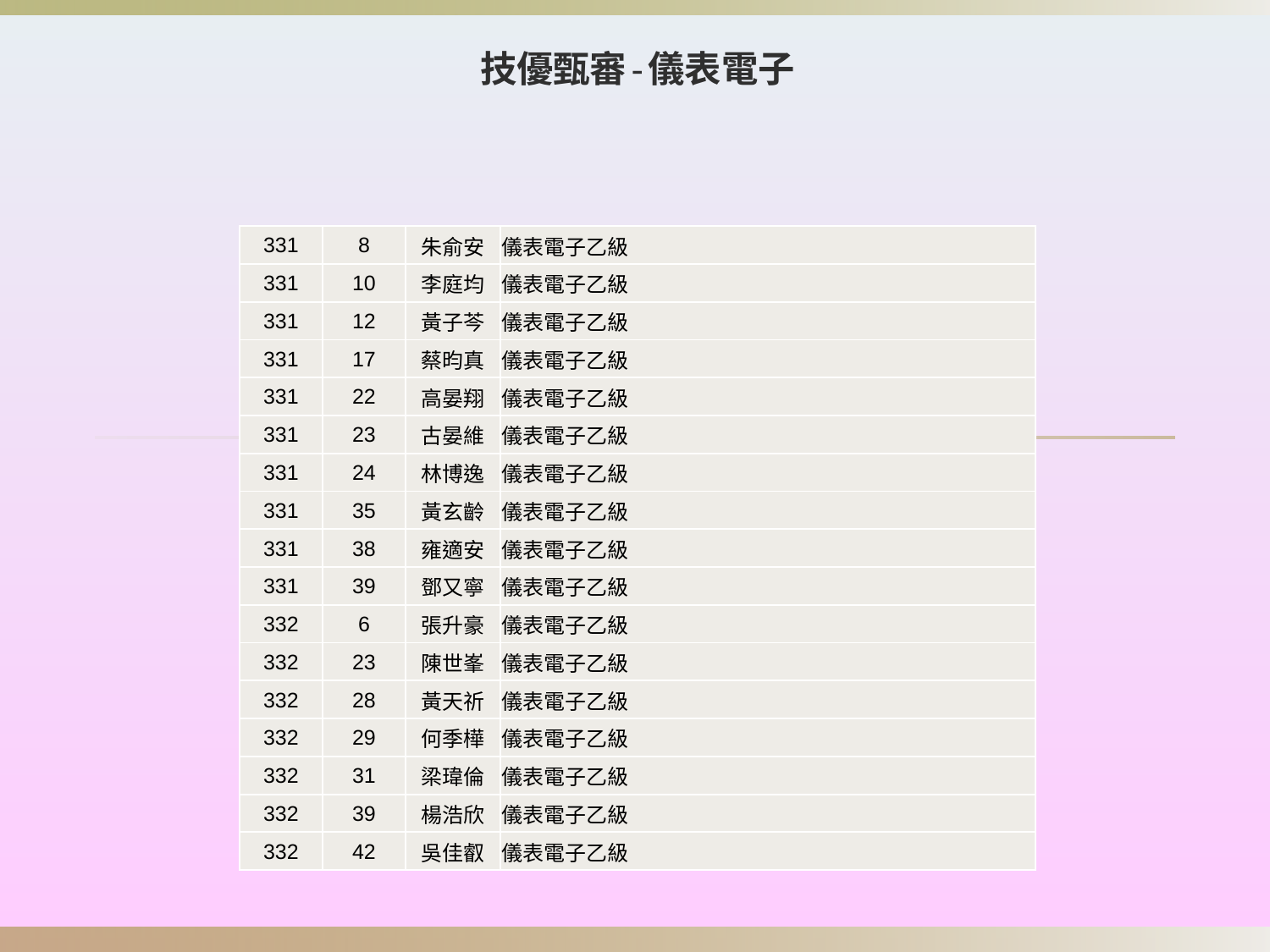

# 技優甄審-儀表電子
| 331 | 8 | 朱俞安 | 儀表電子乙級 |
| --- | --- | --- | --- |
| 331 | 10 | 李庭均 | 儀表電子乙級 |
| 331 | 12 | 黃子芩 | 儀表電子乙級 |
| 331 | 17 | 蔡昀真 | 儀表電子乙級 |
| 331 | 22 | 高晏翔 | 儀表電子乙級 |
| 331 | 23 | 古晏維 | 儀表電子乙級 |
| 331 | 24 | 林博逸 | 儀表電子乙級 |
| 331 | 35 | 黃玄齡 | 儀表電子乙級 |
| 331 | 38 | 雍適安 | 儀表電子乙級 |
| 331 | 39 | 鄧又寧 | 儀表電子乙級 |
| 332 | 6 | 張升豪 | 儀表電子乙級 |
| 332 | 23 | 陳世峯 | 儀表電子乙級 |
| 332 | 28 | 黃天祈 | 儀表電子乙級 |
| 332 | 29 | 何季樺 | 儀表電子乙級 |
| 332 | 31 | 梁瑋倫 | 儀表電子乙級 |
| 332 | 39 | 楊浩欣 | 儀表電子乙級 |
| 332 | 42 | 吳佳叡 | 儀表電子乙級 |